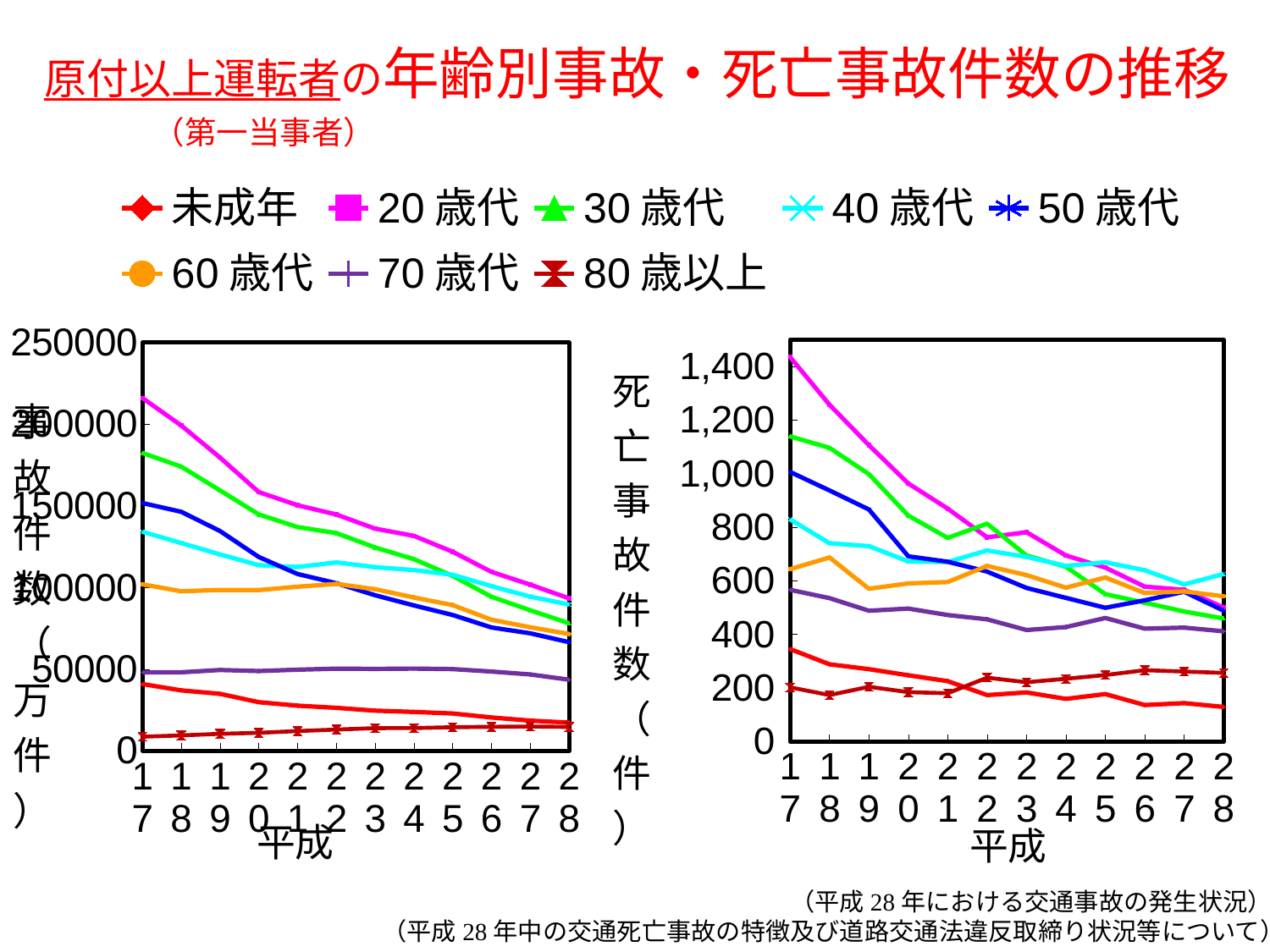

# 原付以上運転者の年齢別事故・死亡事故件数の推移
（第一当事者）

### Chart

| Category | 未成年 | 20歳代 | 30歳代 | 40歳代 | 50歳代 | 60歳代 | 70歳代 | 80歳以上 |
|---|---|---|---|---|---|---|---|---|
| 17.0 | 40913.0 | 215996.0 | 182384.0 | 134130.0 | 151720.0 | 101936.0 | 48006.0 | 8645.0 |
| 18.0 | 37032.0 | 199191.0 | 174035.0 | 127227.0 | 146376.0 | 97682.0 | 48113.0 | 9436.0 |
| 19.0 | 34906.0 | 179547.0 | 159455.0 | 120284.0 | 134584.0 | 98521.0 | 49513.0 | 10421.0 |
| 20.0 | 29783.0 | 158419.0 | 144741.0 | 113672.0 | 118684.0 | 98419.0 | 48870.0 | 11025.0 |
| 21.0 | 27629.0 | 150373.0 | 137008.0 | 112552.0 | 108273.0 | 100504.0 | 49695.0 | 12095.0 |
| 22.0 | 26324.0 | 144710.0 | 133325.0 | 115394.0 | 102643.0 | 102179.0 | 50329.0 | 13007.0 |
| 23.0 | 24566.0 | 136056.0 | 124533.0 | 112483.0 | 95286.0 | 98977.0 | 50177.0 | 13889.0 |
| 24.0 | 23802.0 | 131610.0 | 117382.0 | 110678.0 | 89031.0 | 93912.0 | 50367.0 | 13943.0 |
| 25.0 | 22875.0 | 121887.0 | 107148.0 | 107795.0 | 83197.0 | 89252.0 | 50063.0 | 14441.0 |
| 26.0 | 20419.0 | 109575.0 | 94344.0 | 100836.0 | 75549.0 | 80290.0 | 48565.0 | 14701.0 |
| 27.0 | 18489.0 | 101753.0 | 86085.0 | 94393.0 | 71963.0 | 75667.0 | 46805.0 | 14895.0 |
| 28.0 | 17276.0 | 93384.0 | 78132.0 | 89621.0 | 66566.0 | 71585.0 | 43580.0 | 14632.0 |

### Chart

| Category | 未成年 | 20歳代 | 30歳代 | 40歳代 | 50歳代 | 60歳代 | 70歳代 | 80歳以上 |
|---|---|---|---|---|---|---|---|---|
| 17.0 | 40913.0 | 215996.0 | 182384.0 | 134130.0 | 151720.0 | 101936.0 | 48006.0 | 8645.0 |
| 18.0 | 37032.0 | 199191.0 | 174035.0 | 127227.0 | 146376.0 | 97682.0 | 48113.0 | 9436.0 |
| 19.0 | 34906.0 | 179547.0 | 159455.0 | 120284.0 | 134584.0 | 98521.0 | 49513.0 | 10421.0 |
| 20.0 | 29783.0 | 158419.0 | 144741.0 | 113672.0 | 118684.0 | 98419.0 | 48870.0 | 11025.0 |
| 21.0 | 27629.0 | 150373.0 | 137008.0 | 112552.0 | 108273.0 | 100504.0 | 49695.0 | 12095.0 |
| 22.0 | 26324.0 | 144710.0 | 133325.0 | 115394.0 | 102643.0 | 102179.0 | 50329.0 | 13007.0 |
| 23.0 | 24566.0 | 136056.0 | 124533.0 | 112483.0 | 95286.0 | 98977.0 | 50177.0 | 13889.0 |
| 24.0 | 23802.0 | 131610.0 | 117382.0 | 110678.0 | 89031.0 | 93912.0 | 50367.0 | 13943.0 |
| 25.0 | 22875.0 | 121887.0 | 107148.0 | 107795.0 | 83197.0 | 89252.0 | 50063.0 | 14441.0 |
| 26.0 | 20419.0 | 109575.0 | 94344.0 | 100836.0 | 75549.0 | 80290.0 | 48565.0 | 14701.0 |
| 27.0 | 18489.0 | 101753.0 | 86085.0 | 94393.0 | 71963.0 | 75667.0 | 46805.0 | 14895.0 |
| 28.0 | 17276.0 | 93384.0 | 78132.0 | 89621.0 | 66566.0 | 71585.0 | 43580.0 | 14632.0 |

### Chart

| Category | 未成年 | 20歳代 | 30歳代 | 40歳代 | 50歳代 | 60歳代 | 70歳代 | 80歳以上 |
|---|---|---|---|---|---|---|---|---|
| 17.0 | 345.0 | 1435.0 | 1139.0 | 829.0 | 1006.0 | 643.0 | 566.0 | 202.0 |
| 18.0 | 288.0 | 1257.0 | 1096.0 | 740.0 | 937.0 | 687.0 | 535.0 | 173.0 |
| 19.0 | 270.0 | 1106.0 | 998.0 | 729.0 | 866.0 | 570.0 | 488.0 | 204.0 |
| 20.0 | 247.0 | 963.0 | 843.0 | 672.0 | 691.0 | 590.0 | 496.0 | 184.0 |
| 21.0 | 225.0 | 869.0 | 760.0 | 670.0 | 671.0 | 595.0 | 472.0 | 180.0 |
| 22.0 | 173.0 | 762.0 | 813.0 | 713.0 | 634.0 | 655.0 | 456.0 | 238.0 |
| 23.0 | 183.0 | 781.0 | 694.0 | 689.0 | 573.0 | 621.0 | 416.0 | 221.0 |
| 24.0 | 159.0 | 694.0 | 652.0 | 655.0 | 536.0 | 574.0 | 427.0 | 234.0 |
| 25.0 | 177.0 | 649.0 | 550.0 | 669.0 | 499.0 | 612.0 | 461.0 | 248.0 |
| 26.0 | 136.0 | 578.0 | 518.0 | 639.0 | 527.0 | 554.0 | 421.0 | 266.0 |
| 27.0 | 143.0 | 566.0 | 485.0 | 586.0 | 559.0 | 560.0 | 425.0 | 261.0 |
| 28.0 | 129.0 | 500.0 | 459.0 | 625.0 | 488.0 | 542.0 | 411.0 | 256.0 |
（平成28年における交通事故の発生状況）
（平成28年中の交通死亡事故の特徴及び道路交通法違反取締り状況等について）